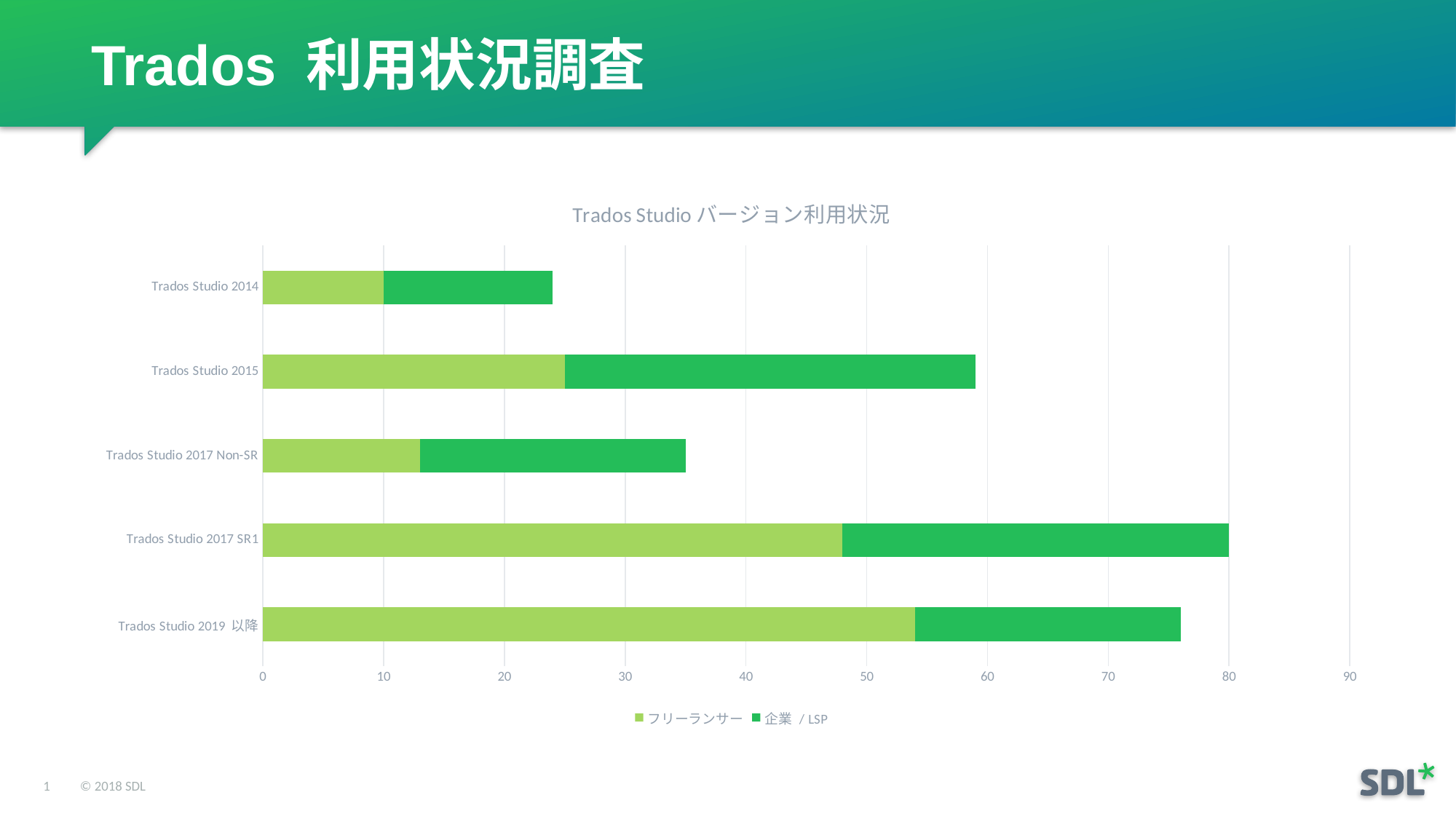

# Trados 利用状況調査

### Chart: Trados Studioバージョン利用状況

| Category | フリーランサー | 企業 / LSP |
|---|---|---|
| Trados Studio 2019 以降 | 54.0 | 22.0 |
| Trados Studio 2017 SR1 | 48.0 | 32.0 |
| Trados Studio 2017 Non-SR | 13.0 | 22.0 |
| Trados Studio 2015 | 25.0 | 34.0 |
| Trados Studio 2014 | 10.0 | 14.0 |
1